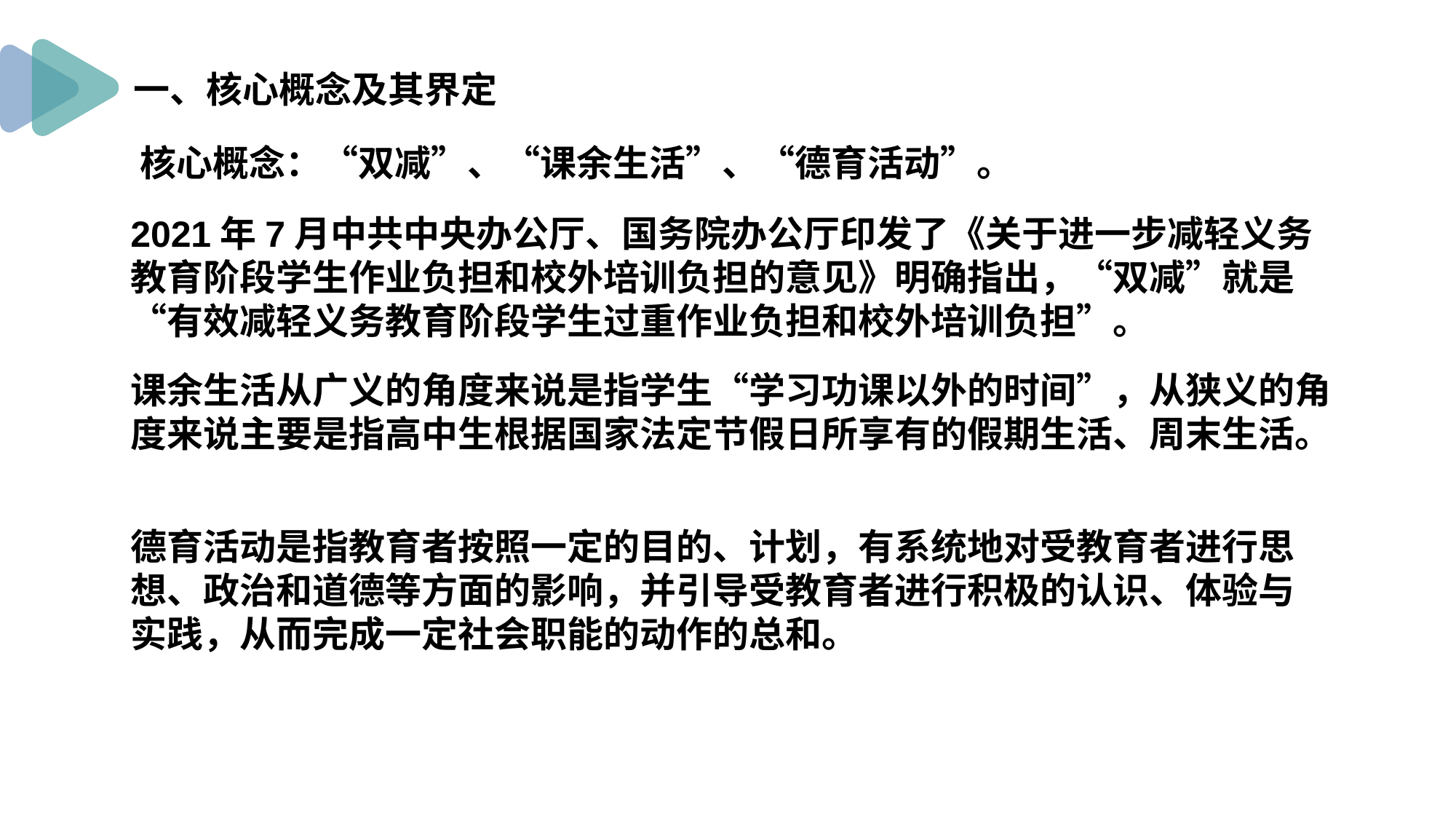

一、核心概念及其界定
核心概念：“双减”、“课余生活”、“德育活动”。
2021年7月中共中央办公厅、国务院办公厅印发了《关于进一步减轻义务教育阶段学生作业负担和校外培训负担的意见》明确指出，“双减”就是“有效减轻义务教育阶段学生过重作业负担和校外培训负担”。
课余生活从广义的角度来说是指学生“学习功课以外的时间”，从狭义的角度来说主要是指高中生根据国家法定节假日所享有的假期生活、周末生活。
德育活动是指教育者按照一定的目的、计划，有系统地对受教育者进行思想、政治和道德等方面的影响，并引导受教育者进行积极的认识、体验与实践，从而完成一定社会职能的动作的总和。